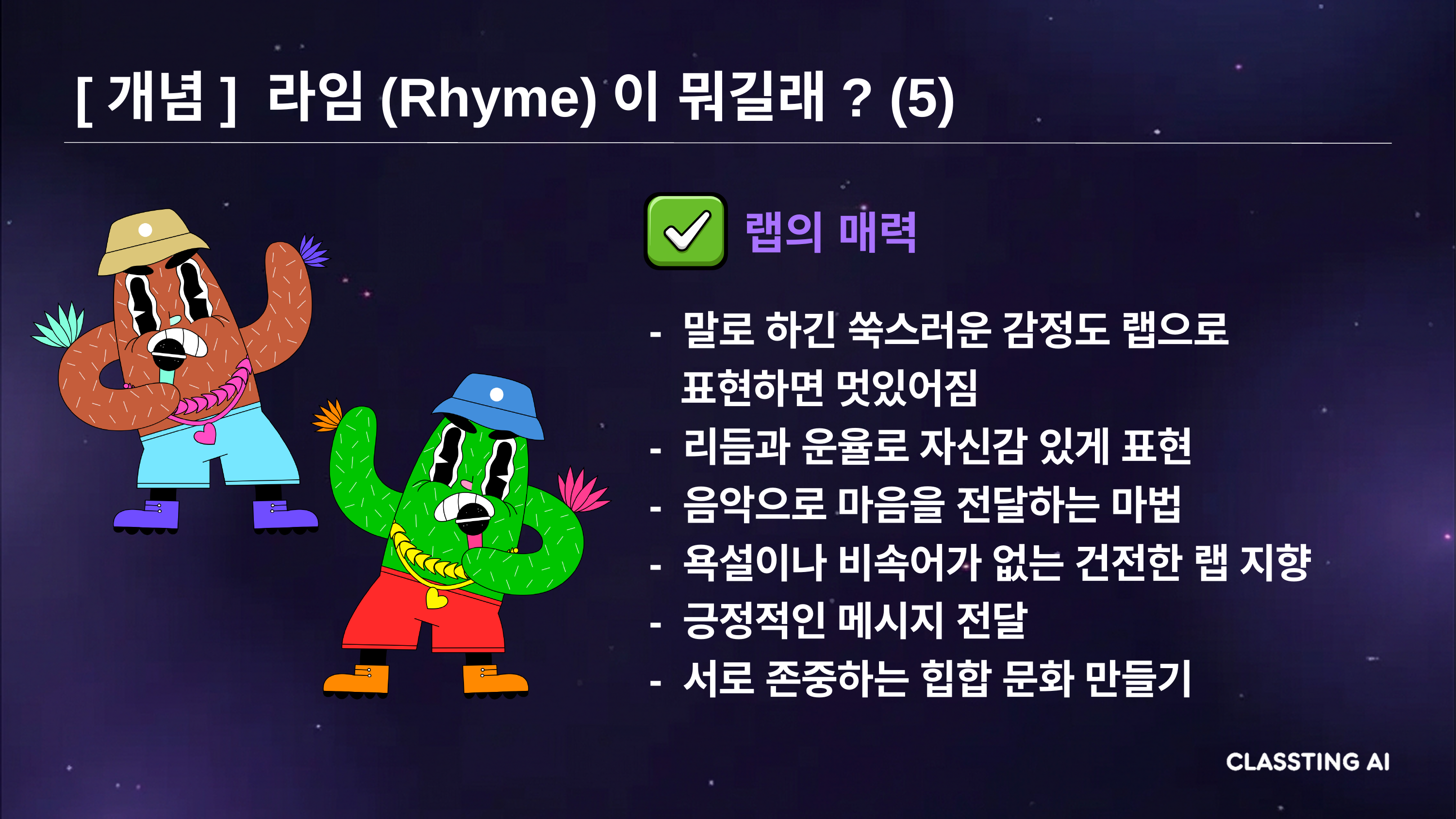

[개념] 라임(Rhyme)이 뭐길래? (5)

랩의 매력
- 말로 하긴 쑥스러운 감정도 랩으로
  표현하면 멋있어짐
- 리듬과 운율로 자신감 있게 표현
- 음악으로 마음을 전달하는 마법
- 욕설이나 비속어가 없는 건전한 랩 지향
- 긍정적인 메시지 전달
- 서로 존중하는 힙합 문화 만들기